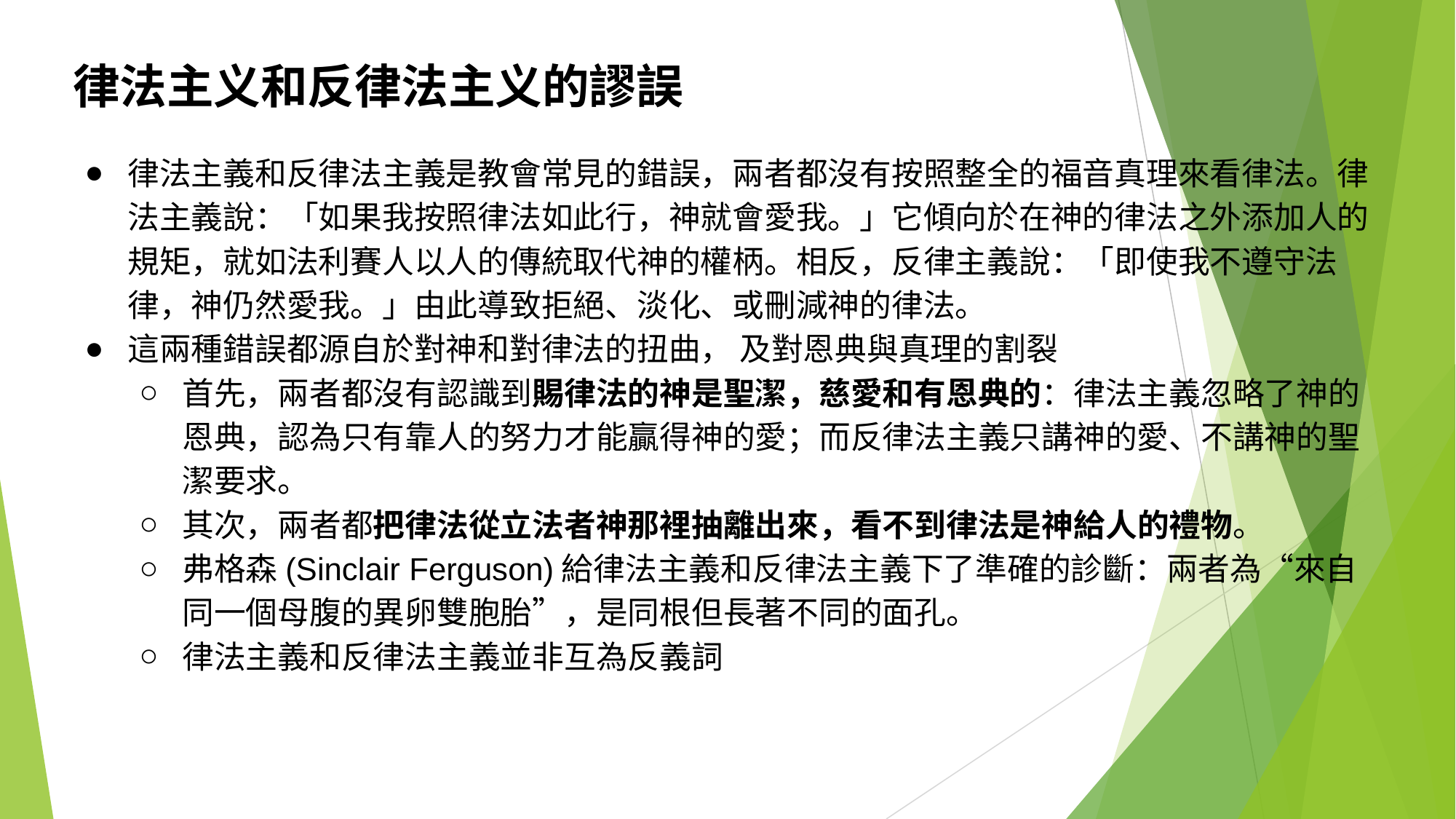

律法主义和反律法主义的謬誤
律法主義和反律法主義是教會常見的錯誤，兩者都沒有按照整全的福音真理來看律法。律法主義說：「如果我按照律法如此行，神就會愛我。」它傾向於在神的律法之外添加人的規矩，就如法利賽人以人的傳統取代神的權柄。相反，反律主義說：「即使我不遵守法律，神仍然愛我。」由此導致拒絕、淡化、或刪減神的律法。
這兩種錯誤都源自於對神和對律法的扭曲， 及對恩典與真理的割裂
首先，兩者都沒有認識到賜律法的神是聖潔，慈愛和有恩典的：律法主義忽略了神的恩典，認為只有靠人的努力才能贏得神的愛；而反律法主義只講神的愛、不講神的聖潔要求。
其次，兩者都把律法從立法者神那裡抽離出來，看不到律法是神給人的禮物。
弗格森(Sinclair Ferguson)給律法主義和反律法主義下了準確的診斷：兩者為“來自同一個母腹的異卵雙胞胎”，是同根但長著不同的面孔。
律法主義和反律法主義並非互為反義詞